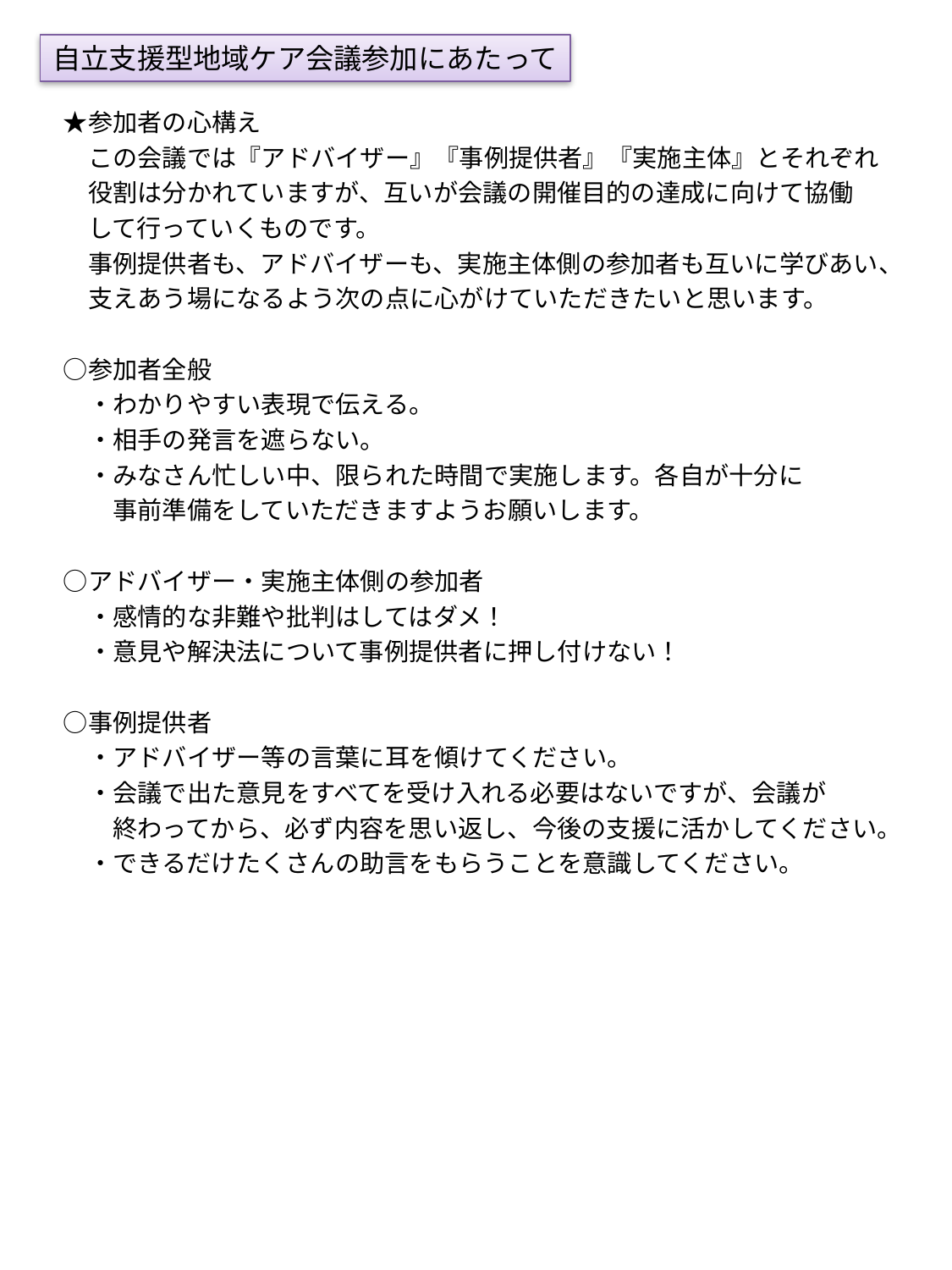

自立支援型地域ケア会議参加にあたって
　★参加者の心構え
　　この会議では『アドバイザー』『事例提供者』『実施主体』とそれぞれ
　　役割は分かれていますが、互いが会議の開催目的の達成に向けて協働
　　して行っていくものです。
　　事例提供者も、アドバイザーも、実施主体側の参加者も互いに学びあい、
　　支えあう場になるよう次の点に心がけていただきたいと思います。

　○参加者全般
　　・わかりやすい表現で伝える。
　　・相手の発言を遮らない。
　　・みなさん忙しい中、限られた時間で実施します。各自が十分に
　　　事前準備をしていただきますようお願いします。

　○アドバイザー・実施主体側の参加者
　　・感情的な非難や批判はしてはダメ！
　　・意見や解決法について事例提供者に押し付けない！

　○事例提供者
　　・アドバイザー等の言葉に耳を傾けてください。
　　・会議で出た意見をすべてを受け入れる必要はないですが、会議が
　　　終わってから、必ず内容を思い返し、今後の支援に活かしてください。
　　・できるだけたくさんの助言をもらうことを意識してください。